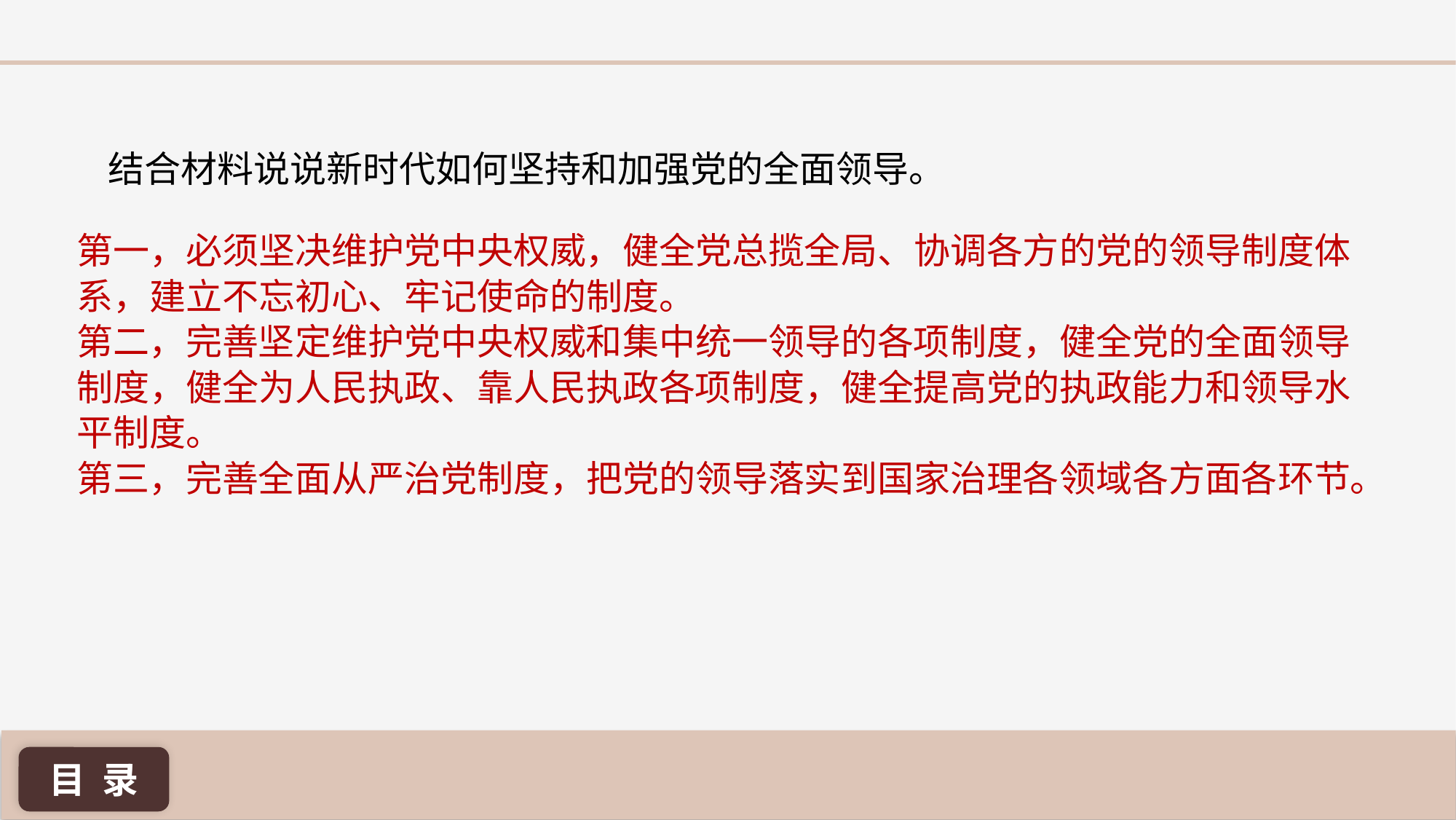

结合材料说说新时代如何坚持和加强党的全面领导。
第一，必须坚决维护党中央权威，健全党总揽全局、协调各方的党的领导制度体系，建立不忘初心、牢记使命的制度。
第二，完善坚定维护党中央权威和集中统一领导的各项制度，健全党的全面领导制度，健全为人民执政、靠人民执政各项制度，健全提高党的执政能力和领导水平制度。
第三，完善全面从严治党制度，把党的领导落实到国家治理各领域各方面各环节。